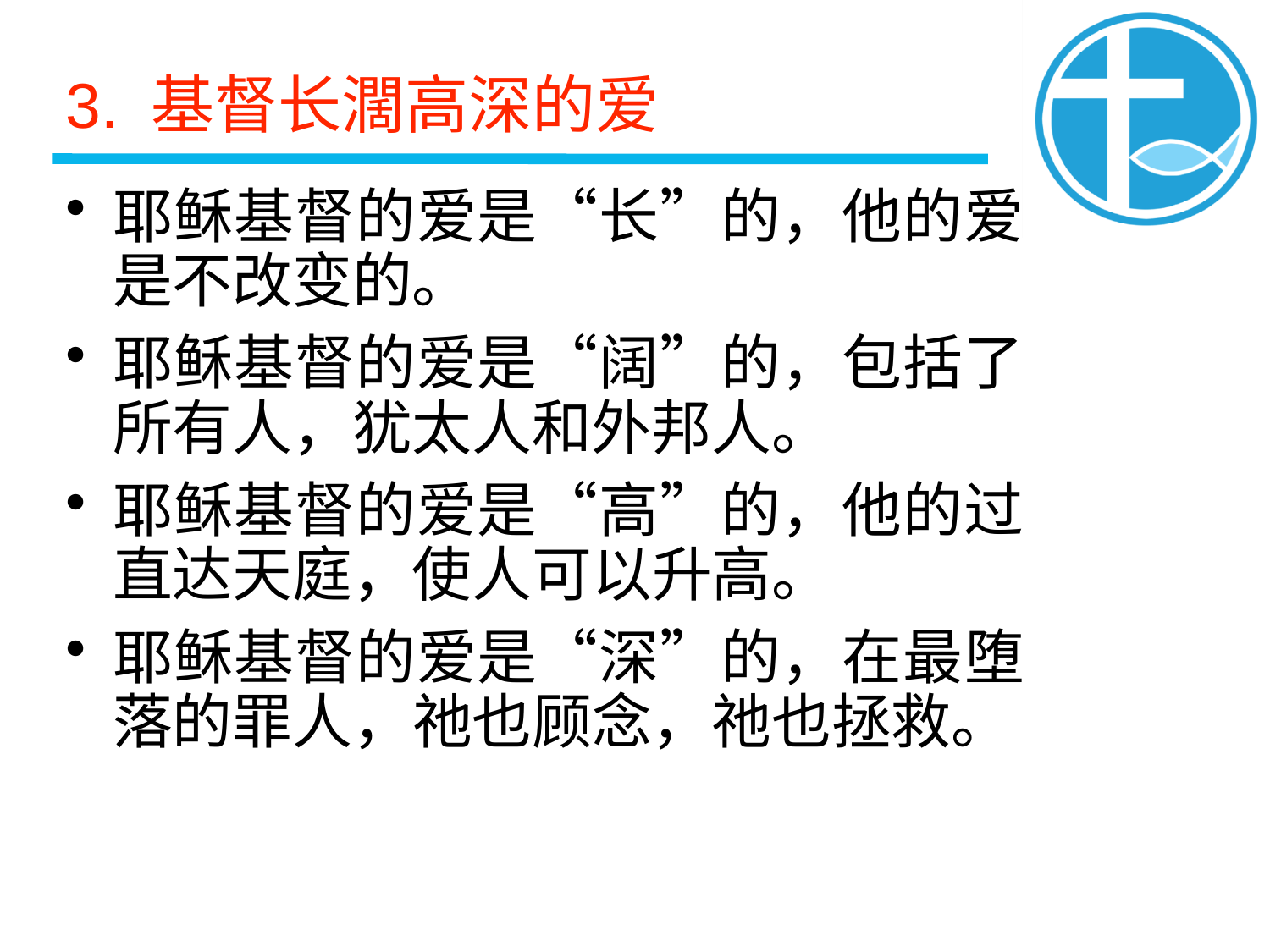

3. 基督长濶高深的爱
耶稣基督的爱是“长”的，他的爱是不改变的。
耶稣基督的爱是“阔”的，包括了所有人，犹太人和外邦人。
耶稣基督的爱是“高”的，他的过直达天庭，使人可以升高。
耶稣基督的爱是“深”的，在最堕落的罪人，祂也顾念，祂也拯救。